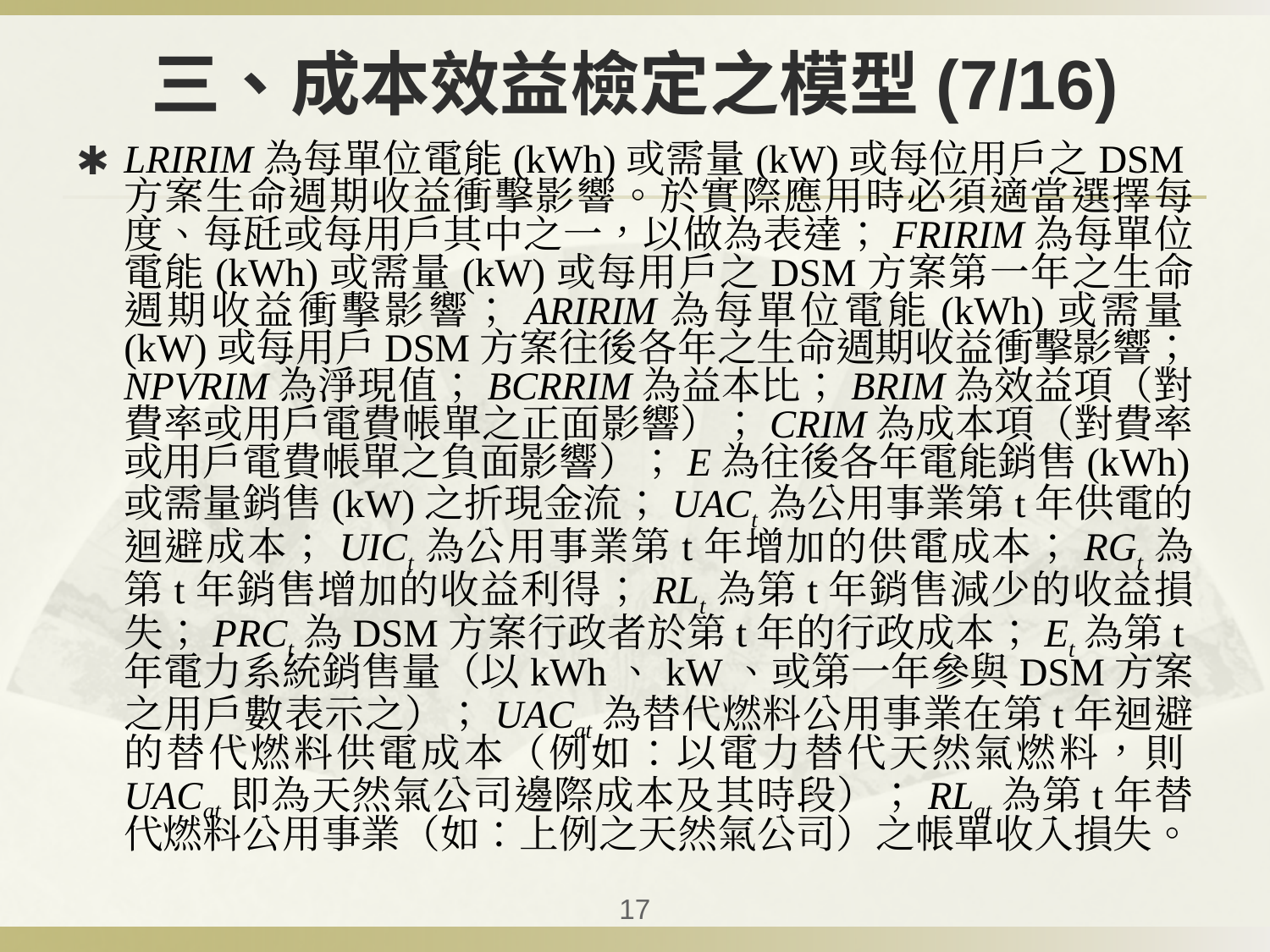

# 三、成本效益檢定之模型(7/16)
LRIRIM為每單位電能(kWh)或需量(kW)或每位用戶之DSM方案生命週期收益衝擊影響。於實際應用時必須適當選擇每度、每瓩或每用戶其中之一，以做為表達；FRIRIM為每單位電能(kWh)或需量(kW)或每用戶之DSM方案第一年之生命週期收益衝擊影響；ARIRIM為每單位電能(kWh)或需量(kW)或每用戶DSM方案往後各年之生命週期收益衝擊影響；NPVRIM為淨現值；BCRRIM為益本比；BRIM為效益項（對費率或用戶電費帳單之正面影響）；CRIM為成本項（對費率或用戶電費帳單之負面影響）；E為往後各年電能銷售(kWh)或需量銷售(kW)之折現金流；UACt為公用事業第t年供電的迴避成本；UICt為公用事業第t年增加的供電成本；RGt為第t年銷售增加的收益利得；RLt為第t年銷售減少的收益損失；PRCt為DSM方案行政者於第t年的行政成本；Et為第t年電力系統銷售量（以kWh、kW、或第一年參與DSM方案之用戶數表示之）；UACat為替代燃料公用事業在第t年迴避的替代燃料供電成本（例如：以電力替代天然氣燃料，則UACat即為天然氣公司邊際成本及其時段）；RLat為第t年替代燃料公用事業（如：上例之天然氣公司）之帳單收入損失。
17